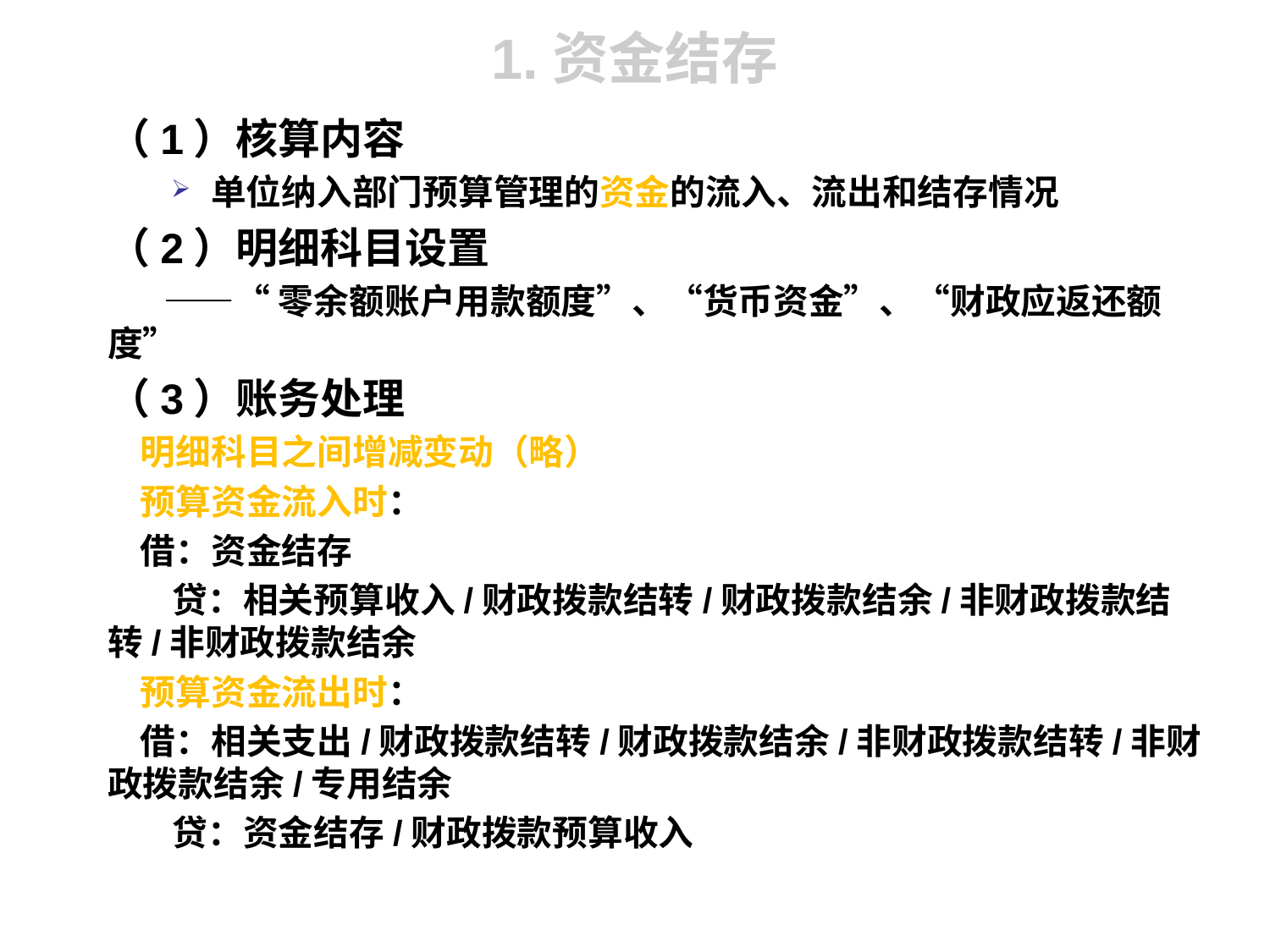

# 1.资金结存
（1）核算内容
单位纳入部门预算管理的资金的流入、流出和结存情况
（2）明细科目设置
       ——“零余额账户用款额度”、“货币资金”、“财政应返还额度”
（3）账务处理
   明细科目之间增减变动（略）
   预算资金流入时：
   借：资金结存
       贷：相关预算收入/财政拨款结转/财政拨款结余/非财政拨款结转/非财政拨款结余
   预算资金流出时：
   借：相关支出/财政拨款结转/财政拨款结余/非财政拨款结转/非财政拨款结余/专用结余
       贷：资金结存/财政拨款预算收入
175